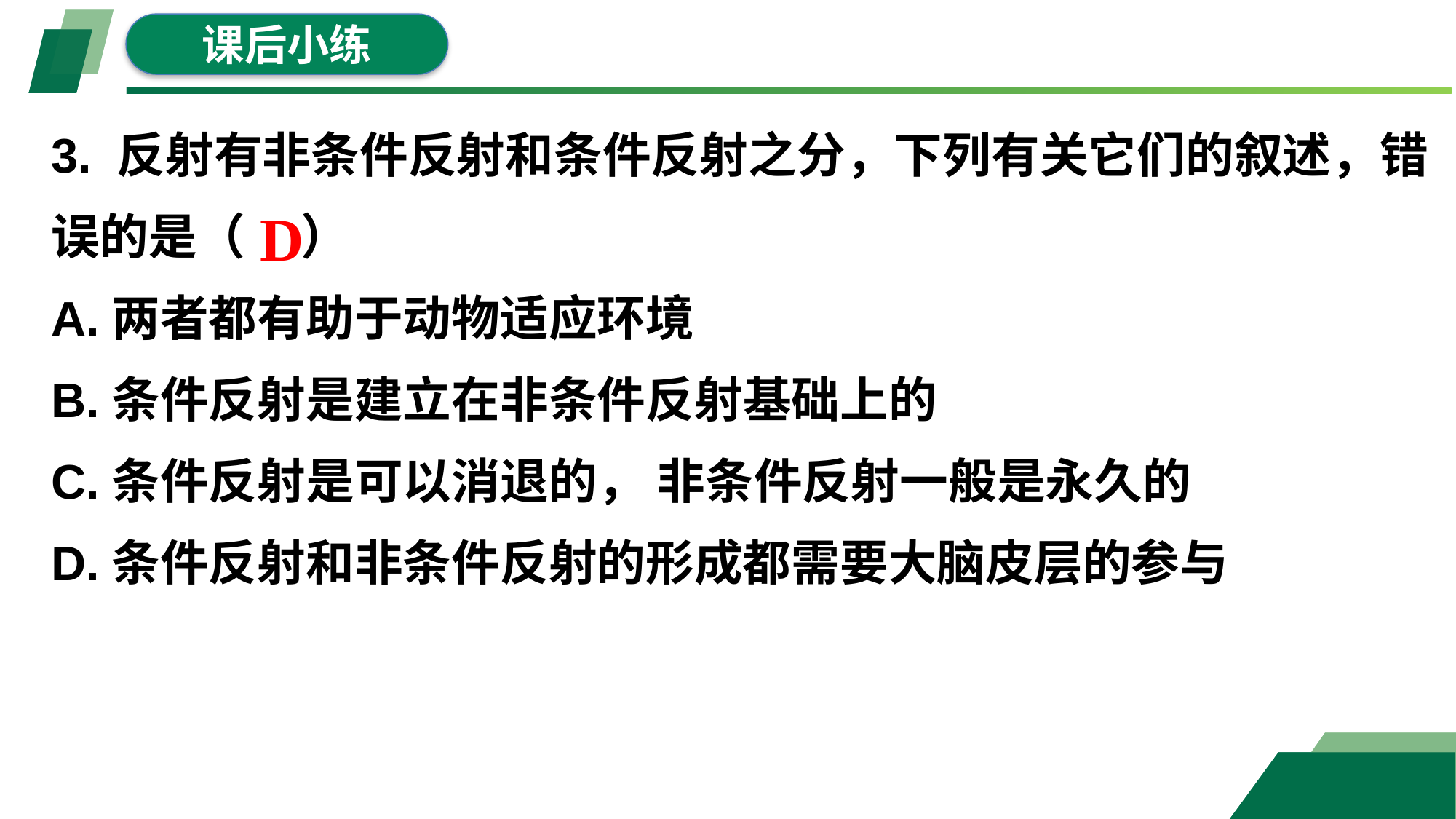

课后小练
3. 反射有非条件反射和条件反射之分，下列有关它们的叙述，错误的是（     ）
A.两者都有助于动物适应环境
B.条件反射是建立在非条件反射基础上的
C.条件反射是可以消退的， 非条件反射一般是永久的
D.条件反射和非条件反射的形成都需要大脑皮层的参与

D